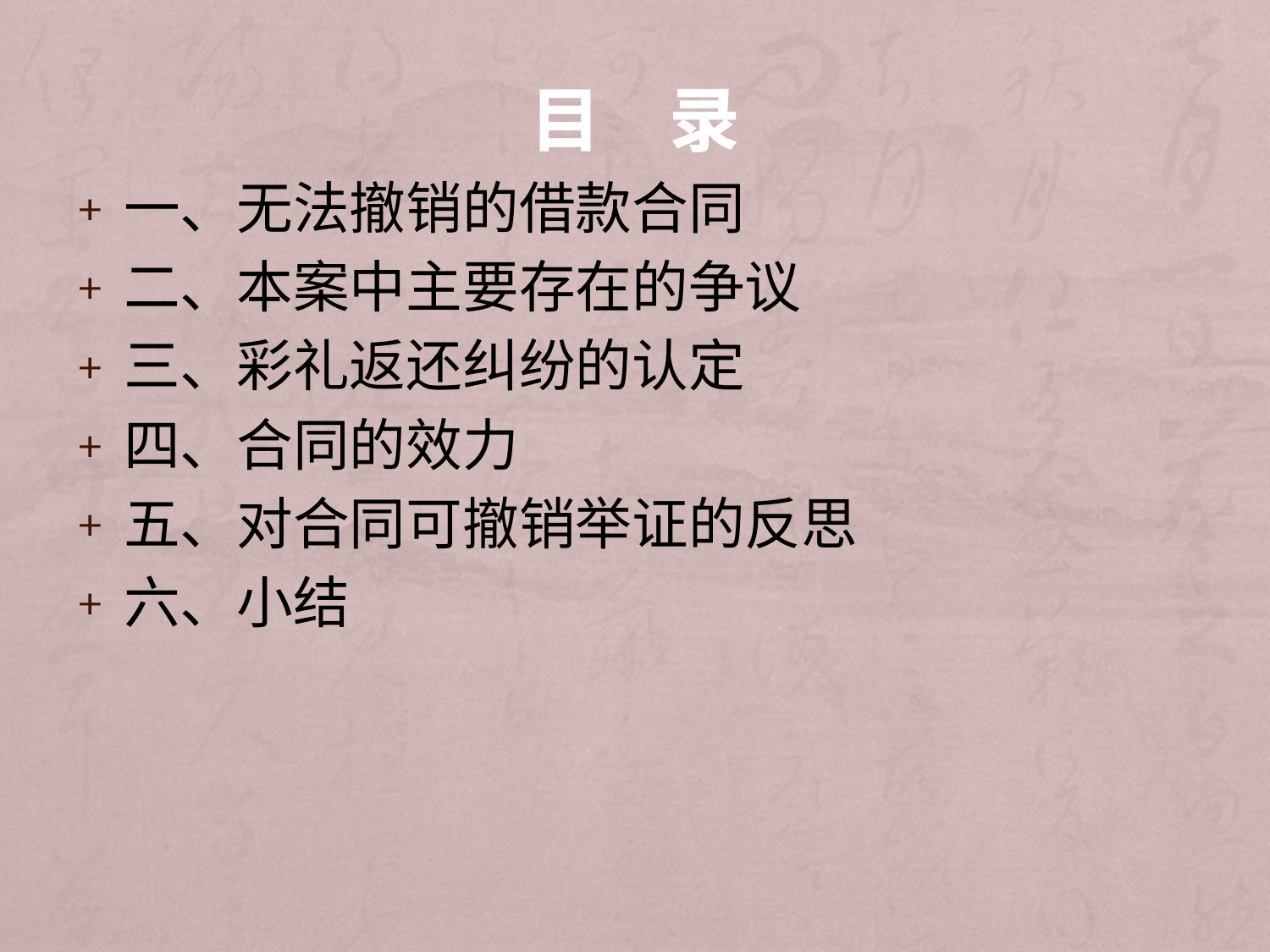

# 目    录
一、无法撤销的借款合同
二、本案中主要存在的争议
三、彩礼返还纠纷的认定
四、合同的效力
五、对合同可撤销举证的反思
六、小结